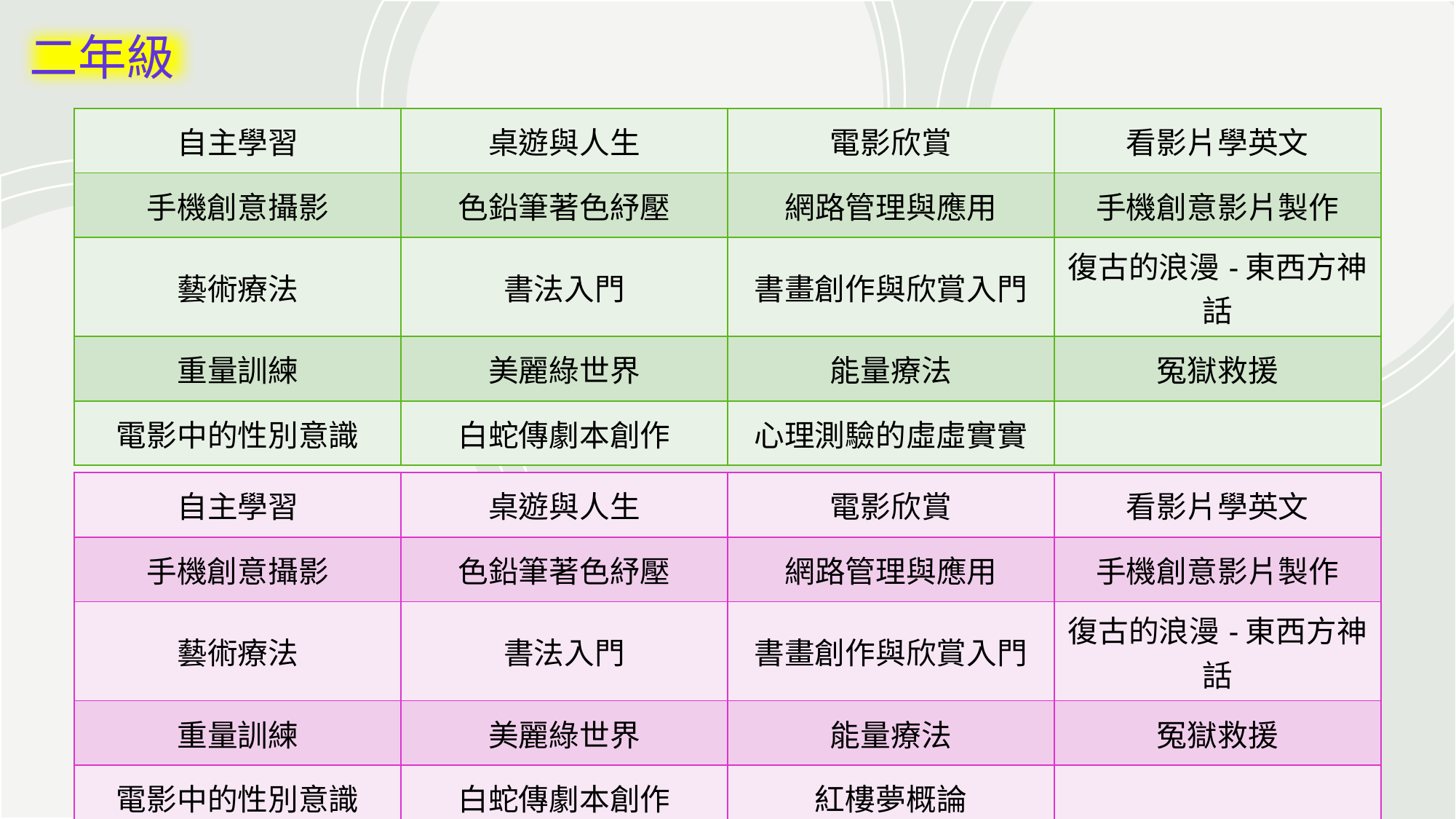

二年級
| 自主學習 | 桌遊與人生 | 電影欣賞 | 看影片學英文 |
| --- | --- | --- | --- |
| 手機創意攝影 | 色鉛筆著色紓壓 | 網路管理與應用 | 手機創意影片製作 |
| 藝術療法 | 書法入門 | 書畫創作與欣賞入門 | 復古的浪漫-東西方神話 |
| 重量訓練 | 美麗綠世界 | 能量療法 | 冤獄救援 |
| 電影中的性別意識 | 白蛇傳劇本創作 | 心理測驗的虛虛實實 |  |

| 自主學習 | 桌遊與人生 | 電影欣賞 | 看影片學英文 |
| --- | --- | --- | --- |
| 手機創意攝影 | 色鉛筆著色紓壓 | 網路管理與應用 | 手機創意影片製作 |
| 藝術療法 | 書法入門 | 書畫創作與欣賞入門 | 復古的浪漫-東西方神話 |
| 重量訓練 | 美麗綠世界 | 能量療法 | 冤獄救援 |
| 電影中的性別意識 | 白蛇傳劇本創作 | 紅樓夢概論 |  |